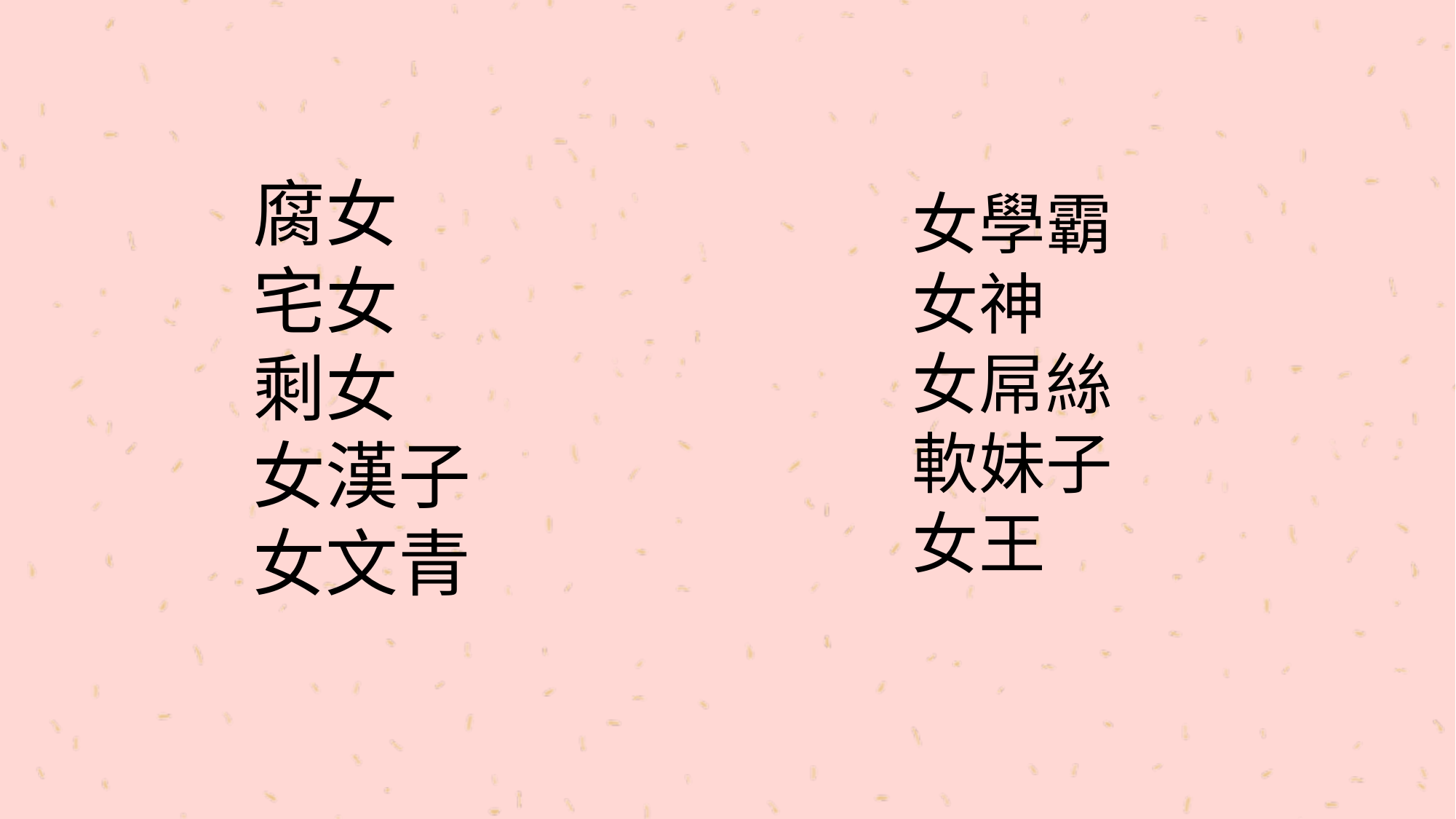

腐女
宅女
剩女
女漢子
女文青
女學霸
女神
女屌絲
軟妹子
女王